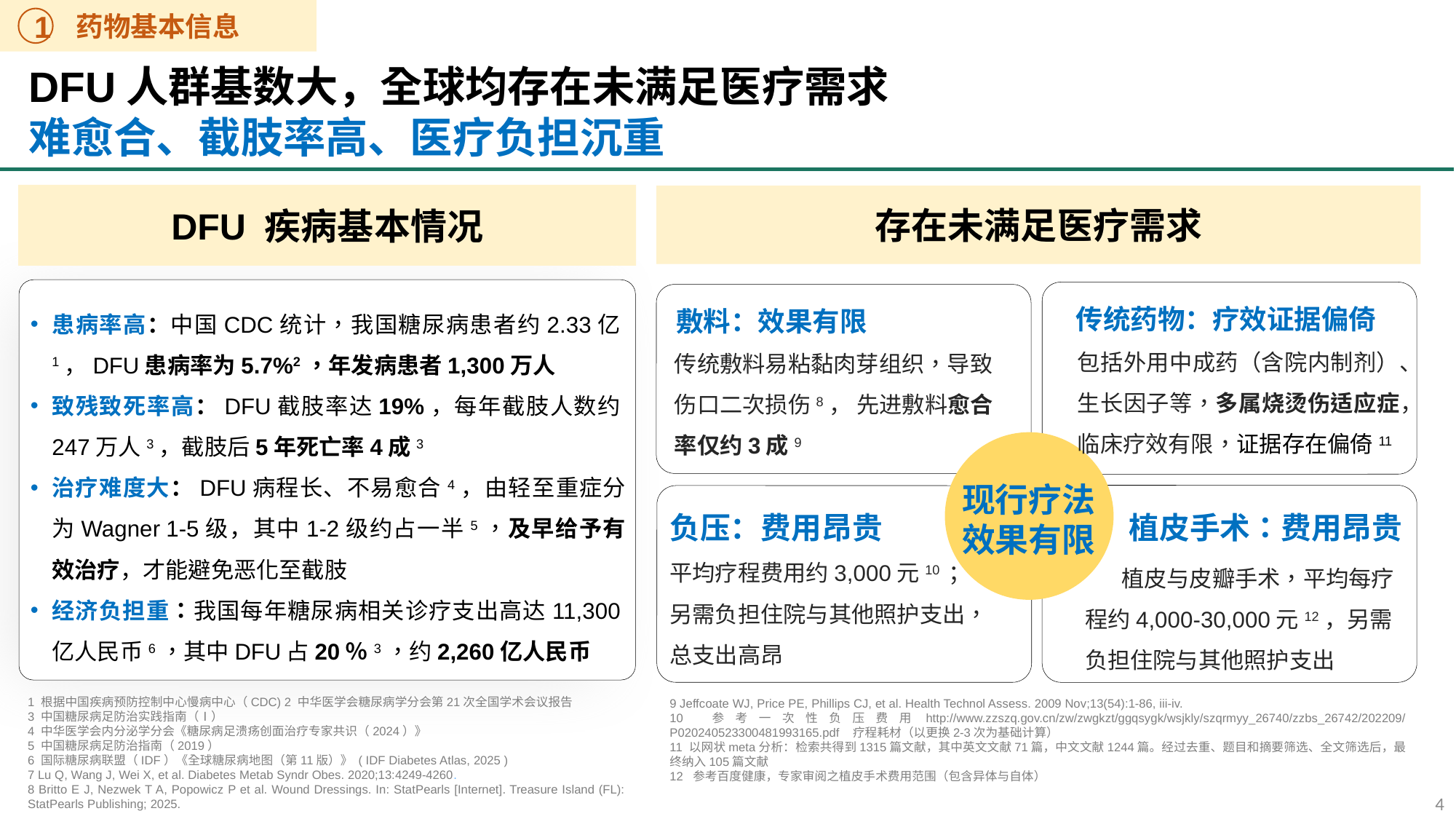

药物基本信息

1
DFU人群基数大，全球均存在未满足医疗需求
难愈合、截肢率高、医疗负担沉重

DFU 疾病基本情况
存在未满足医疗需求

传统药物：疗效证据偏倚

敷料：效果有限
患病率高：中国CDC统计，我国糖尿病患者约2.33亿1，DFU患病率为5.7%2，年发病患者1,300万人
致残致死率高：DFU截肢率达19%，每年截肢人数约247万人3，截肢后5年死亡率4成3
治疗难度大：DFU病程长、不易愈合4，由轻至重症分为Wagner 1-5级，其中1-2级约占一半5，及早给予有效治疗，才能避免恶化至截肢
经济负担重：我国每年糖尿病相关诊疗支出高达11,300亿人民币6，其中DFU占20％3，约2,260亿人民币
包括外用中成药（含院内制剂）、生长因子等，多属烧烫伤适应症，临床疗效有限，证据存在偏倚11
传统敷料易粘黏肉芽组织，导致伤口二次损伤8， 先进敷料愈合率仅约3成9

现行疗法
效果有限

负压：费用昂贵
平均疗程费用约3,000元10 ；
另需负担住院与其他照护支出，
总支出高昂

植皮手术：费用昂贵

        植皮与皮瓣手术，平均每疗程约4,000-30,000元12，另需负担住院与其他照护支出
1 根据中国疾病预防控制中心慢病中心（CDC) 2 中华医学会糖尿病学分会第21次全国学术会议报告
3 中国糖尿病足防治实践指南（Ⅰ）
4 中华医学会内分泌学分会《糖尿病足溃疡创面治疗专家共识（2024）》
5 中国糖尿病足防治指南（2019）
6 国际糖尿病联盟（IDF）《全球糖尿病地图（第11版）》 ( IDF Diabetes Atlas, 2025 )
7 Lu Q, Wang J, Wei X, et al. Diabetes Metab Syndr Obes. 2020;13:4249‑4260.
8 Britto E J, Nezwek T A, Popowicz P et al. Wound Dressings. In: StatPearls [Internet]. Treasure Island (FL): StatPearls Publishing; 2025.
9 Jeffcoate WJ, Price PE, Phillips CJ, et al. Health Technol Assess. 2009 Nov;13(54):1-86, iii-iv.
10 参考一次性负压费用http://www.zzszq.gov.cn/zw/zwgkzt/ggqsygk/wsjkly/szqrmyy_26740/zzbs_26742/202209/P020240523300481993165.pdf   疗程耗材（以更换2-3次为基础计算）
11 以网状meta分析：检索共得到1315篇文献，其中英文文献71篇，中文文献1244篇。经过去重、题目和摘要筛选、全文筛选后，最终纳入105篇文献
12  参考百度健康，专家审阅之植皮手术费用范围（包含异体与自体）

4